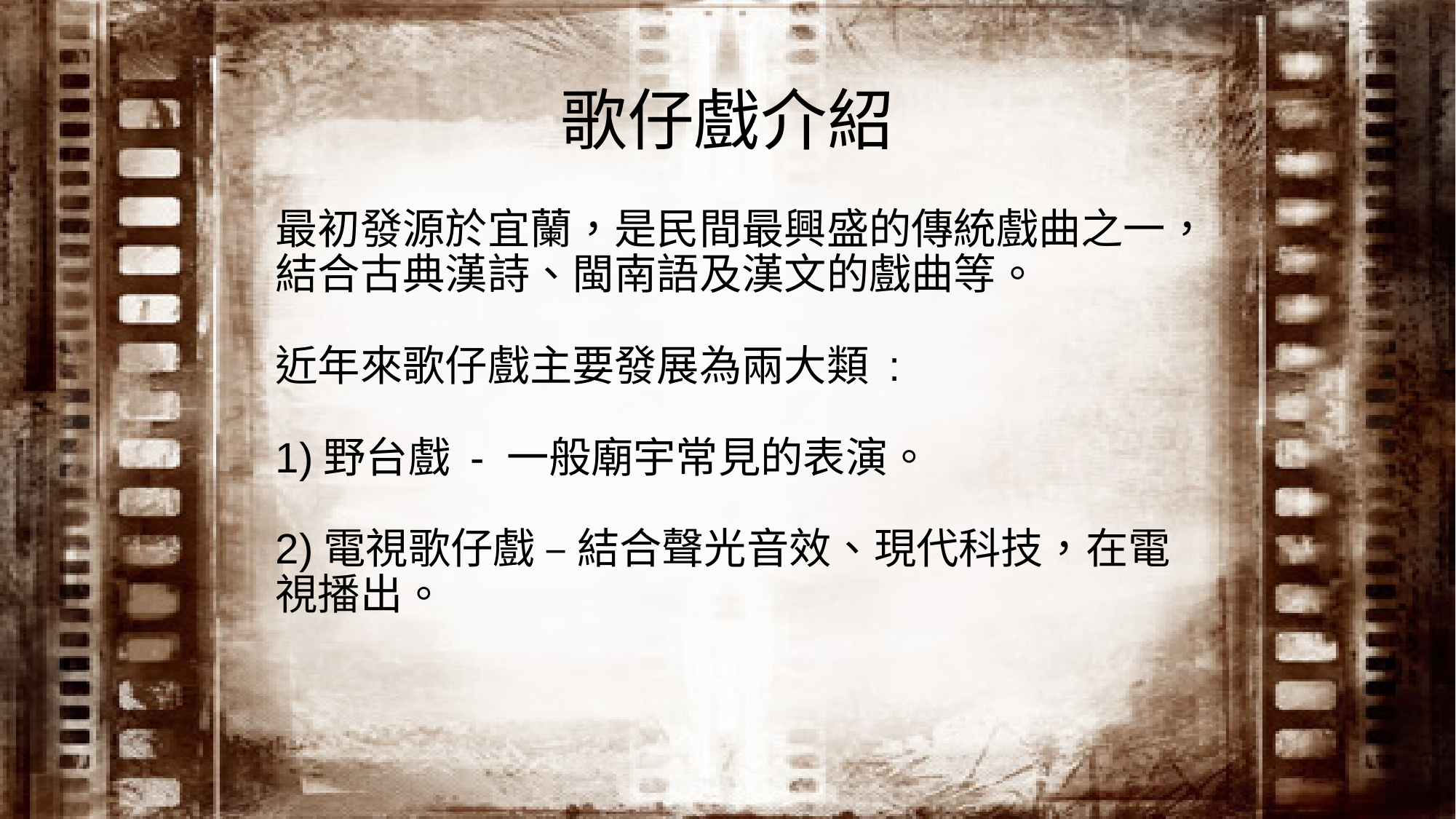

# 歌仔戲介紹
最初發源於宜蘭，是民間最興盛的傳統戲曲之一，結合古典漢詩、閩南語及漢文的戲曲等。

近年來歌仔戲主要發展為兩大類 :

1)野台戲 - 一般廟宇常見的表演。

2)電視歌仔戲 – 結合聲光音效、現代科技，在電視播出。